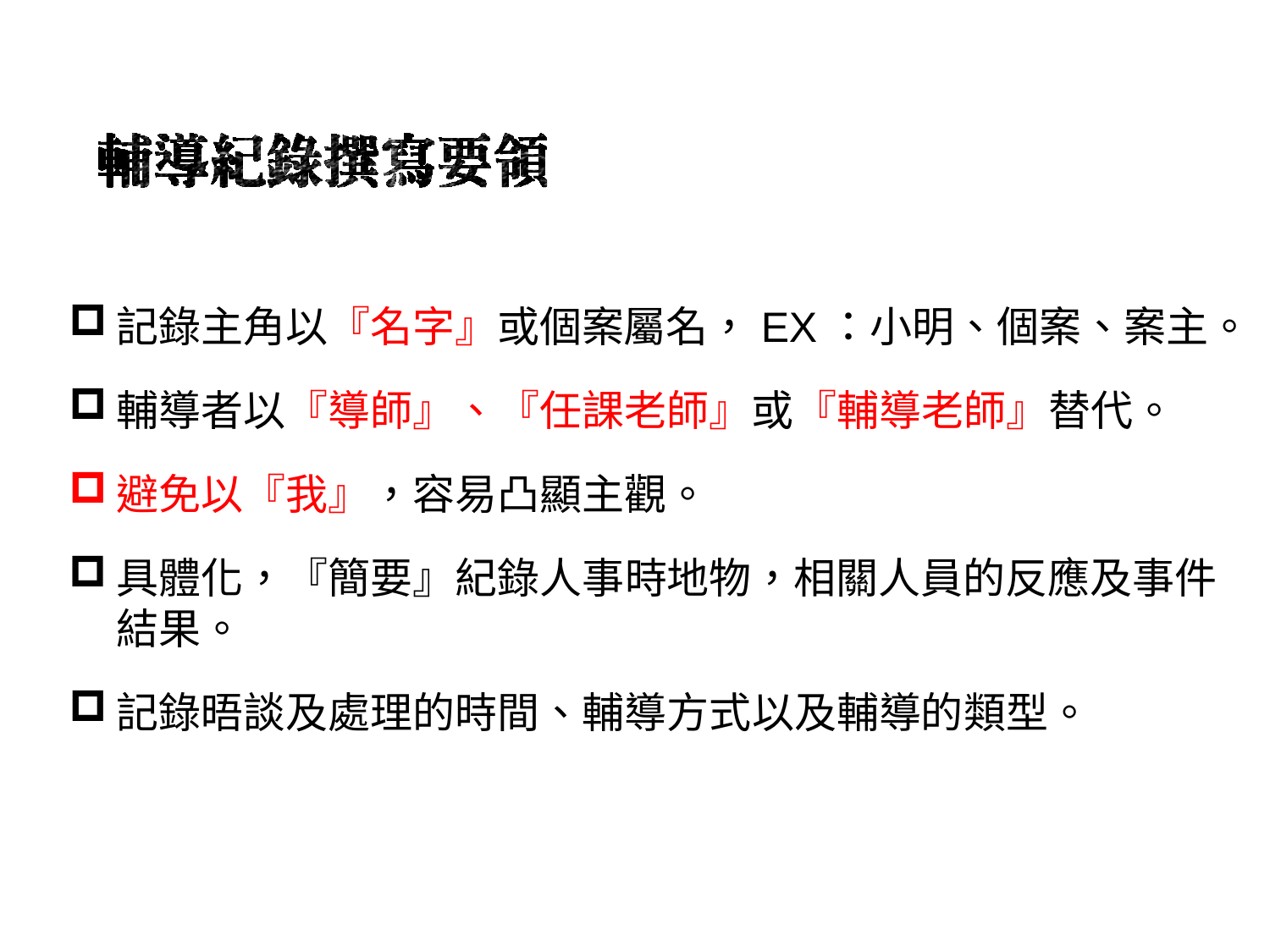

記錄主角以『名字』或個案屬名，EX：小明、個案、案主。

輔導者以『導師』、『任課老師』或『輔導老師』替代。

避免以『我』，容易凸顯主觀。

具體化，『簡要』紀錄人事時地物，相關人員的反應及事件 結果。

記錄晤談及處理的時間、輔導方式以及輔導的類型。